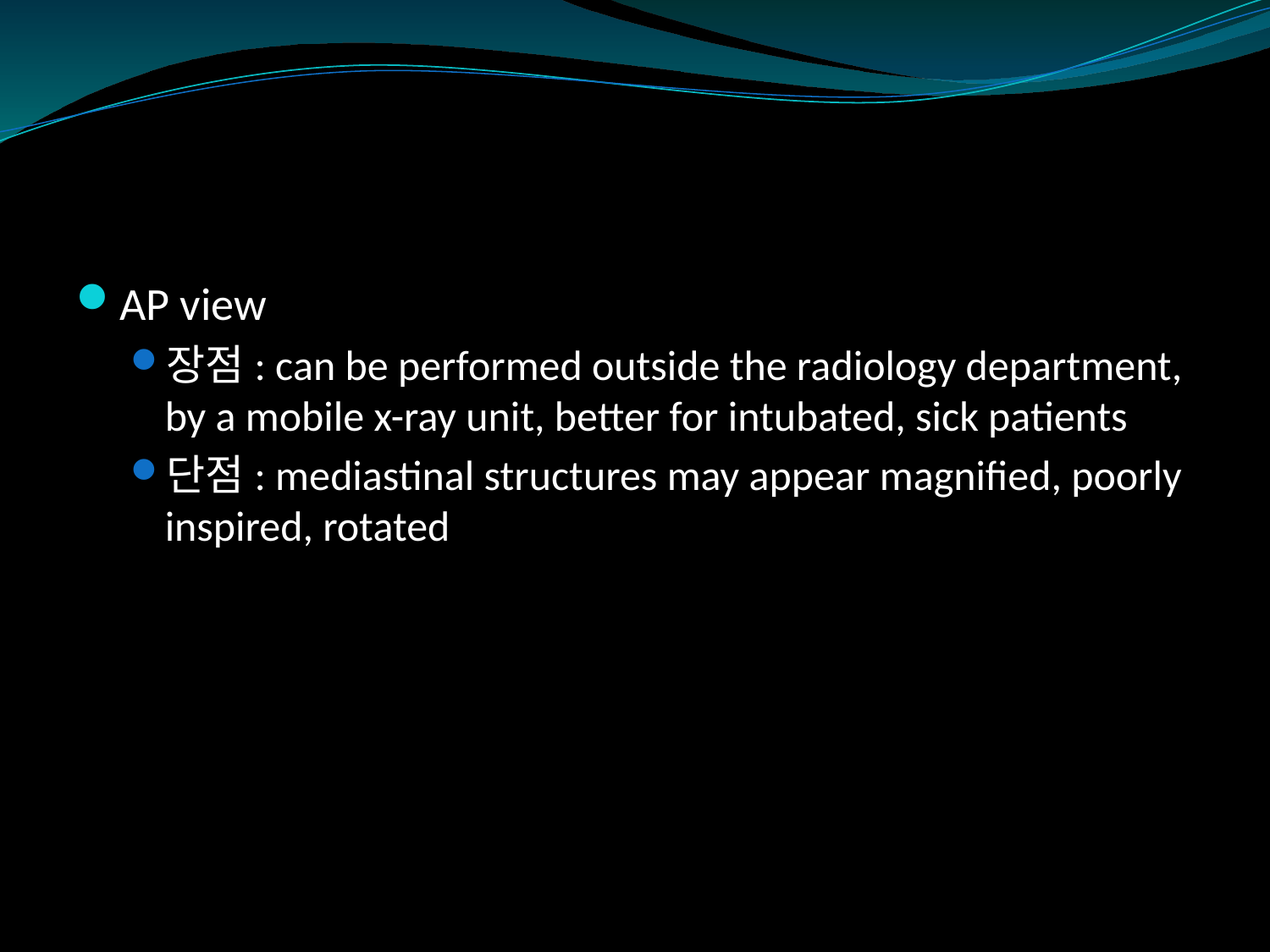

#
AP view
장점: can be performed outside the radiology department, by a mobile x-ray unit, better for intubated, sick patients
단점: mediastinal structures may appear magnified, poorly inspired, rotated